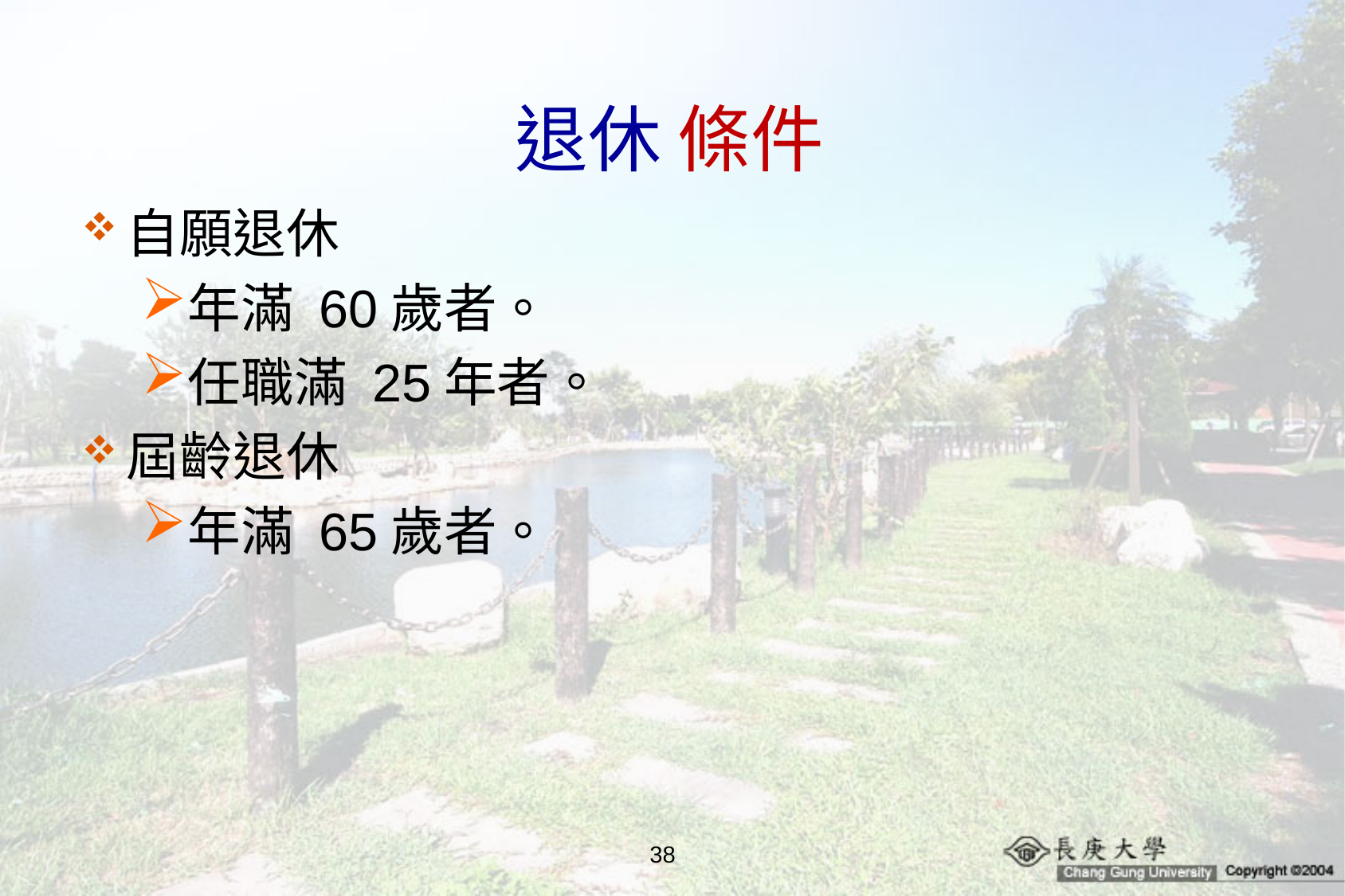

# 退休 條件
自願退休
年滿 60歲者。
任職滿 25年者。
屆齡退休
年滿 65歲者。

38